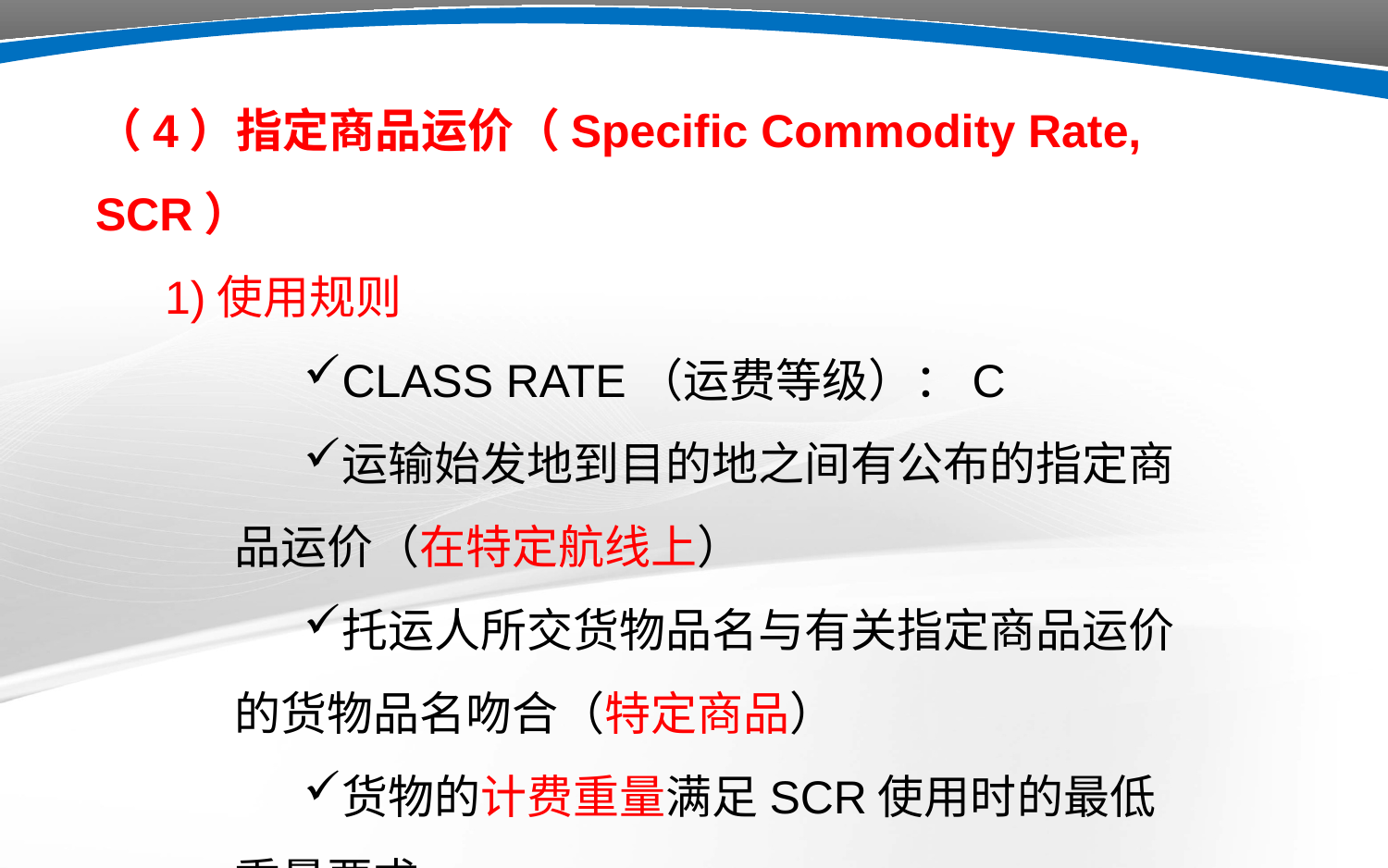

（4）指定商品运价（Specific Commodity Rate, SCR）
1)使用规则
CLASS RATE（运费等级）：C
运输始发地到目的地之间有公布的指定商品运价（在特定航线上）
托运人所交货物品名与有关指定商品运价的货物品名吻合（特定商品）
货物的计费重量满足SCR使用时的最低重量要求